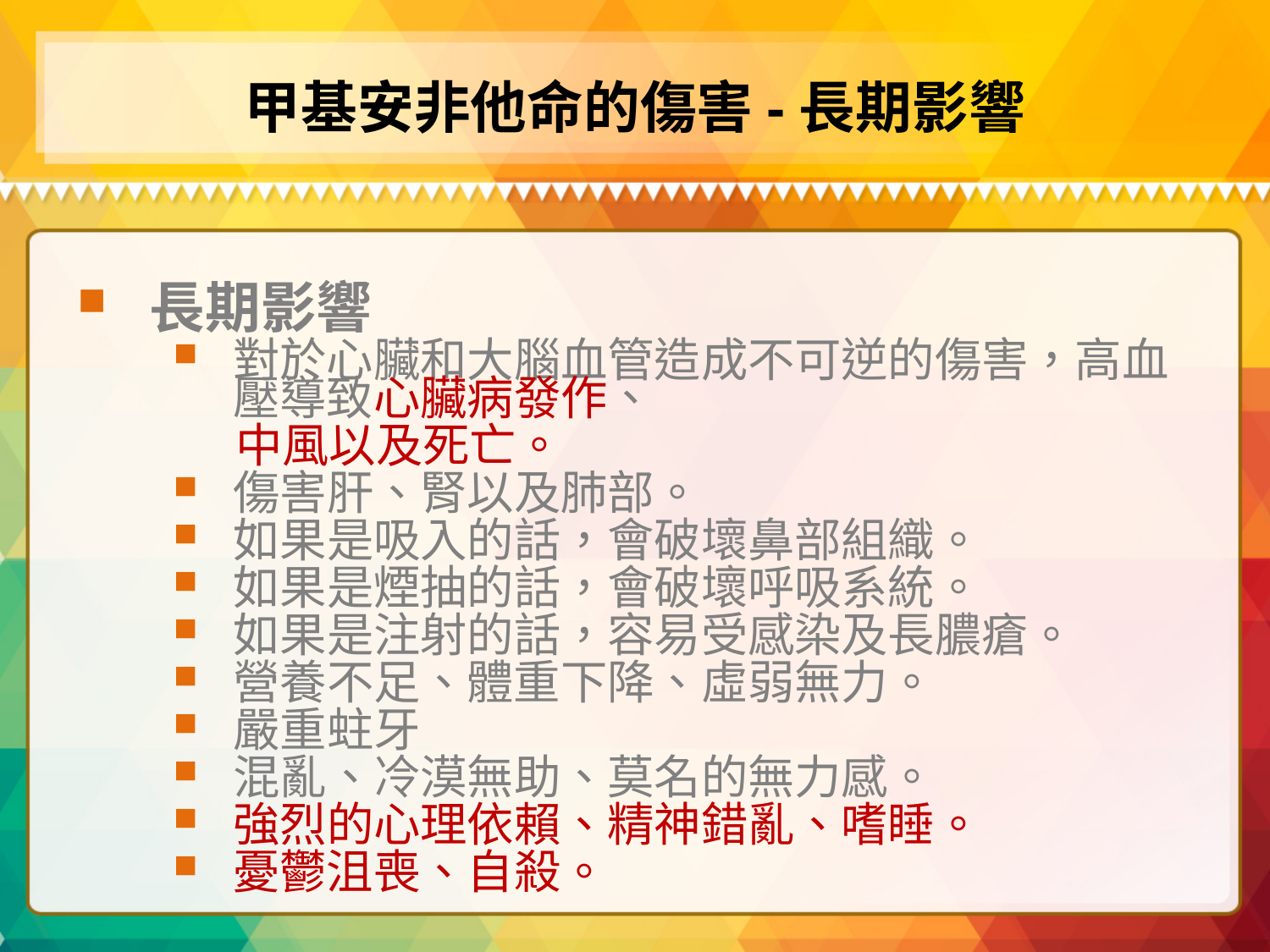

# 甲基安非他命的傷害-長期影響
長期影響
對於心臟和大腦血管造成不可逆的傷害，高血壓導致心臟病發作、
     中風以及死亡。
傷害肝、腎以及肺部。
如果是吸入的話，會破壞鼻部組織。
如果是煙抽的話，會破壞呼吸系統。
如果是注射的話，容易受感染及長膿瘡。
營養不足、體重下降、虛弱無力。
嚴重蛀牙
混亂、冷漠無助、莫名的無力感。
強烈的心理依賴、精神錯亂、嗜睡。
憂鬱沮喪、自殺。